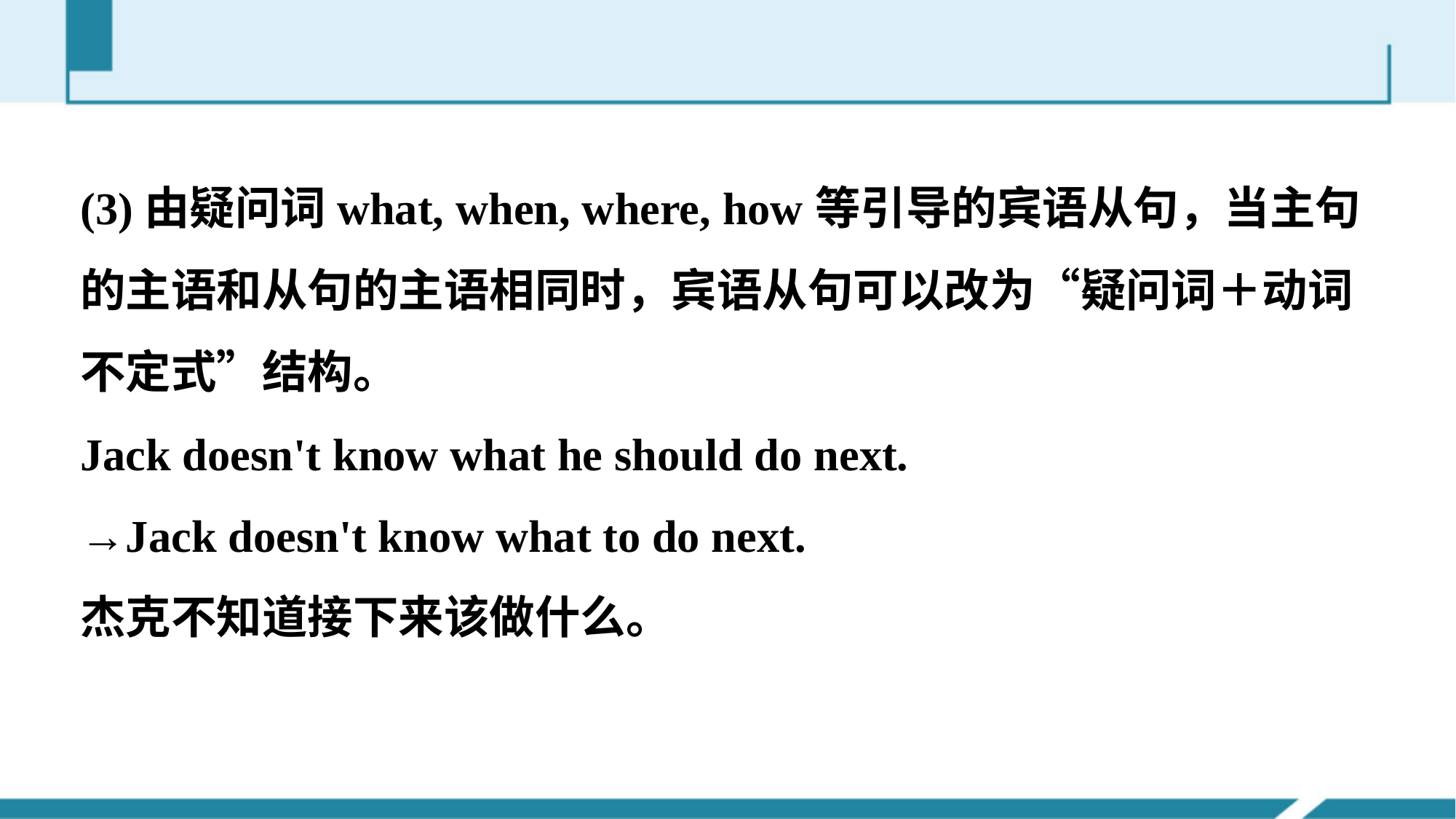

(3)由疑问词what, when, where, how等引导的宾语从句，当主句的主语和从句的主语相同时，宾语从句可以改为“疑问词＋动词不定式”结构。
Jack doesn't know what he should do next.
→Jack doesn't know what to do next.
杰克不知道接下来该做什么。